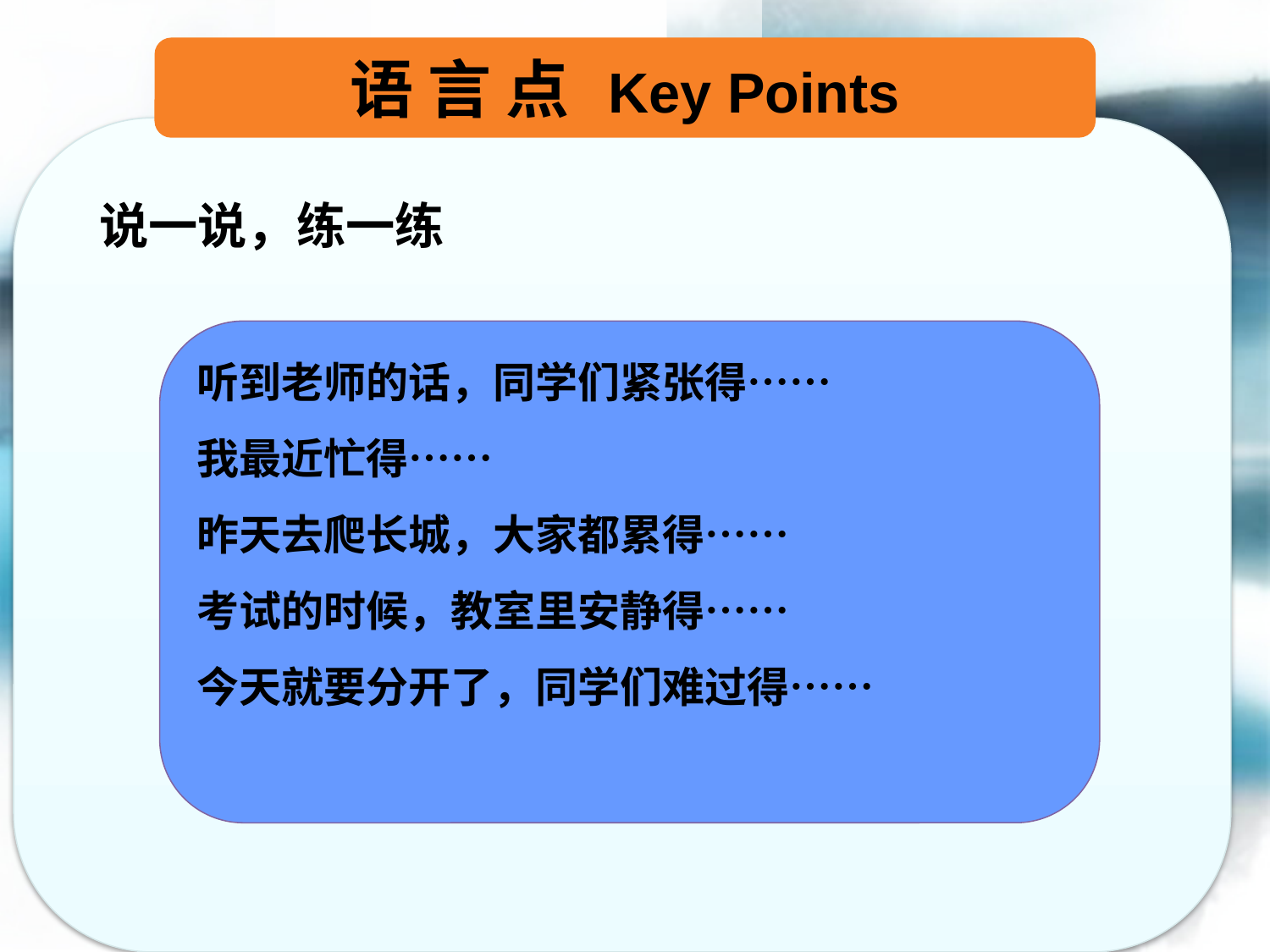

语 言 点  Key Points

说一说，练一练

听到老师的话，同学们紧张得……
我最近忙得……
昨天去爬长城，大家都累得……
考试的时候，教室里安静得……
今天就要分开了，同学们难过得……